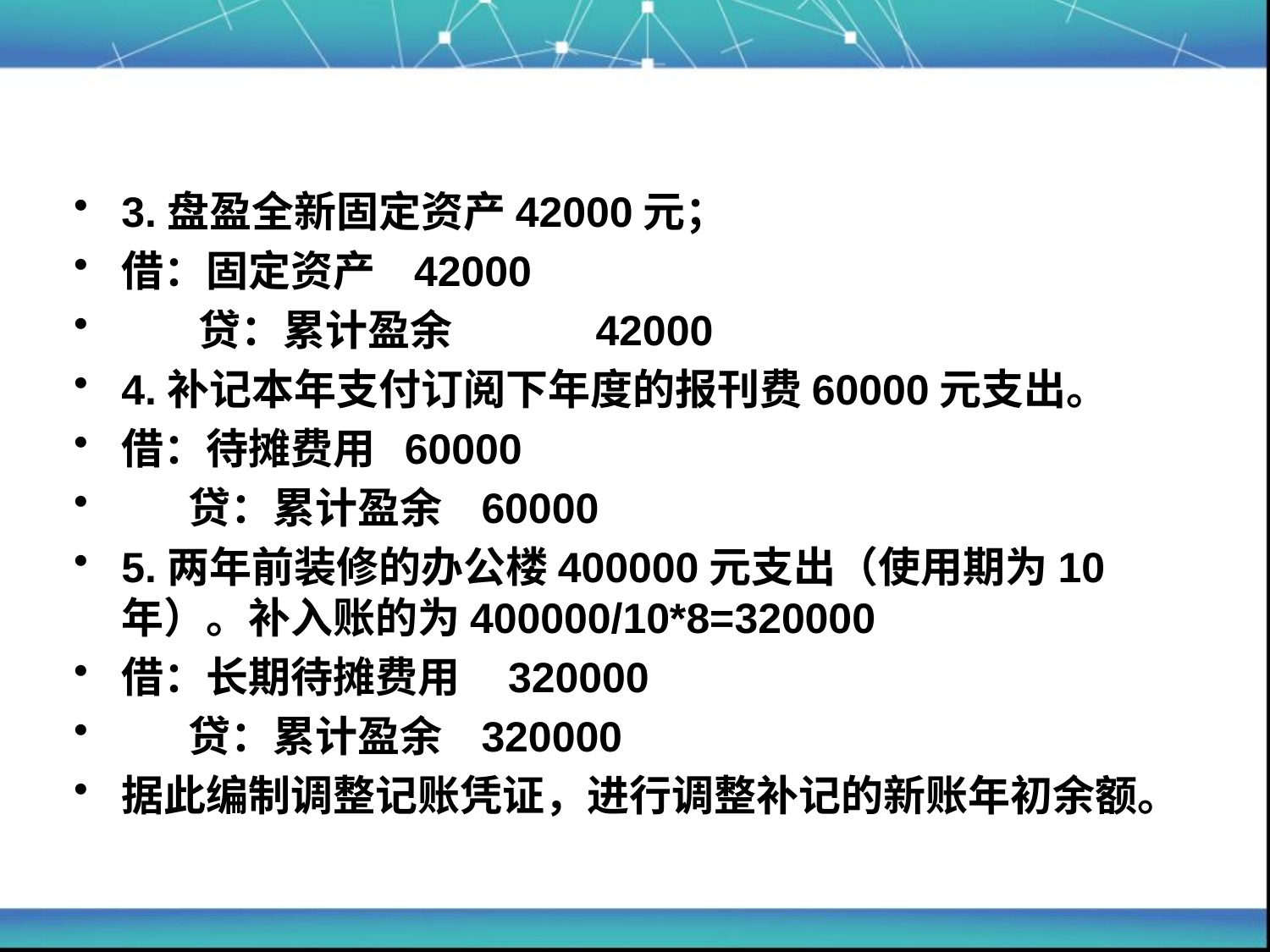

3.盘盈全新固定资产42000元；
借：固定资产   42000
       贷：累计盈余              42000
4.补记本年支付订阅下年度的报刊费60000元支出。
借：待摊费用  60000
      贷：累计盈余   60000
5.两年前装修的办公楼400000元支出（使用期为10年）。补入账的为400000/10*8=320000
借：长期待摊费用    320000
      贷：累计盈余   320000
据此编制调整记账凭证，进行调整补记的新账年初余额。